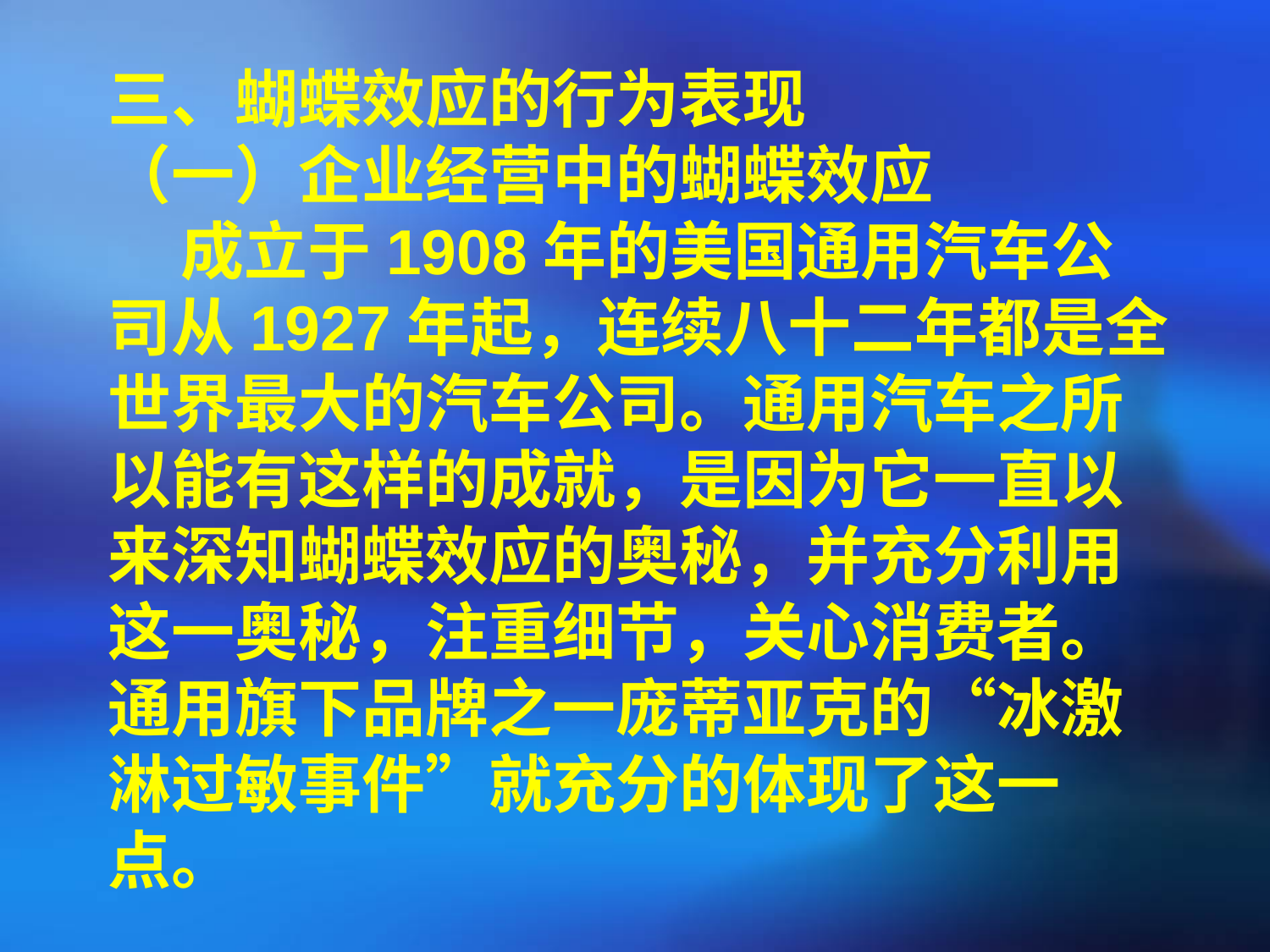

三、蝴蝶效应的行为表现
（一）企业经营中的蝴蝶效应
    成立于1908年的美国通用汽车公司从1927年起，连续八十二年都是全世界最大的汽车公司。通用汽车之所以能有这样的成就，是因为它一直以来深知蝴蝶效应的奥秘，并充分利用这一奥秘，注重细节，关心消费者。通用旗下品牌之一庞蒂亚克的“冰激淋过敏事件”就充分的体现了这一点。